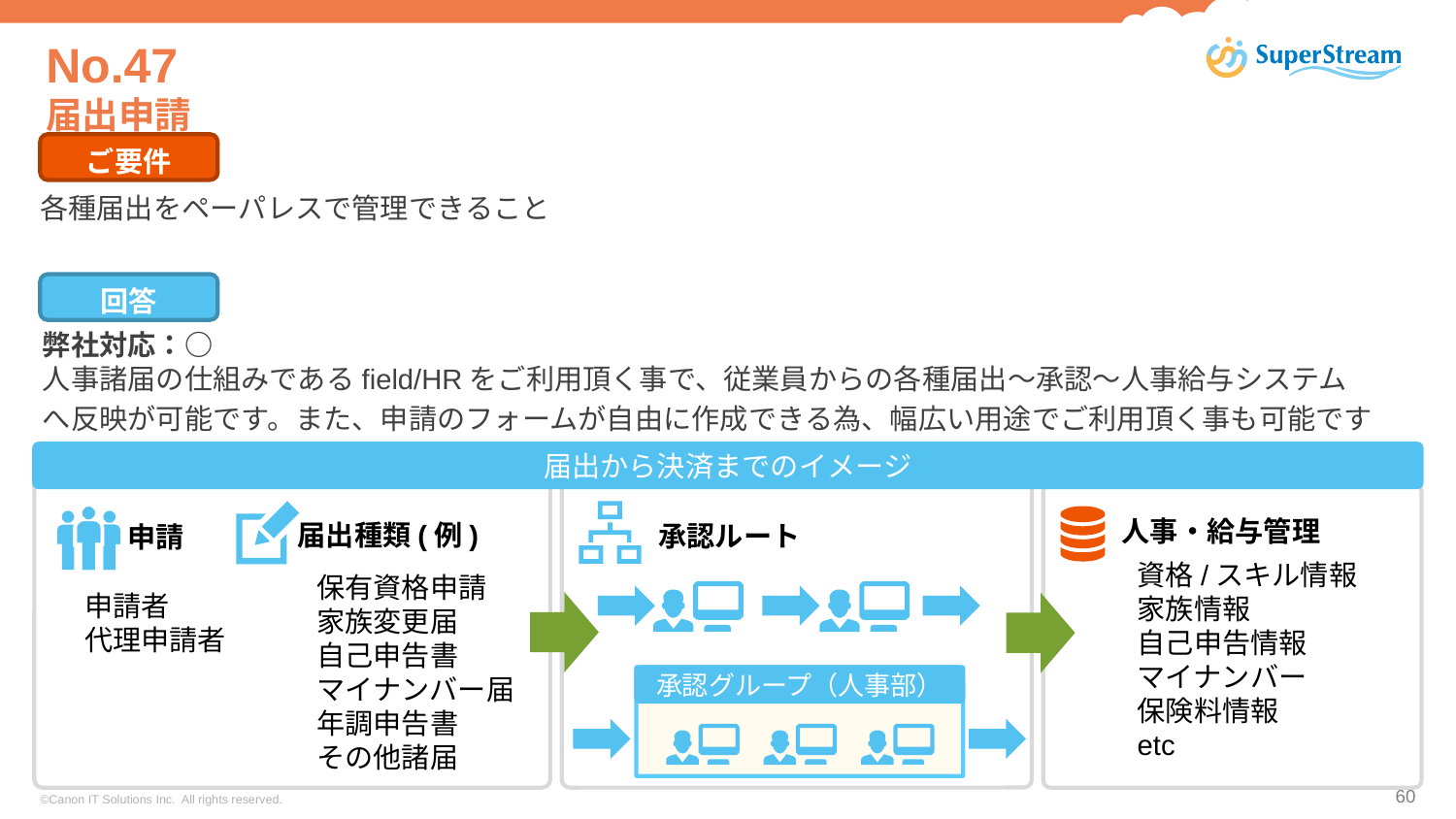

# No.47 届出申請
ご要件
各種届出をペーパレスで管理できること

回答
弊社対応：○
人事諸届の仕組みであるfield/HRをご利用頂く事で、従業員からの各種届出～承認～人事給与システム
へ反映が可能です。また、申請のフォームが自由に作成できる為、幅広い用途でご利用頂く事も可能です
届出から決済までのイメージ

人事・給与管理

届出種類(例)
承認ルート
申請
資格/スキル情報
家族情報
自己申告情報
マイナンバー
保険料情報
etc
保有資格申請
家族変更届
自己申告書
マイナンバー届
年調申告書
その他諸届
申請者
代理申請者

承認グループ（人事部）

©Canon IT Solutions Inc.  All rights reserved.
60